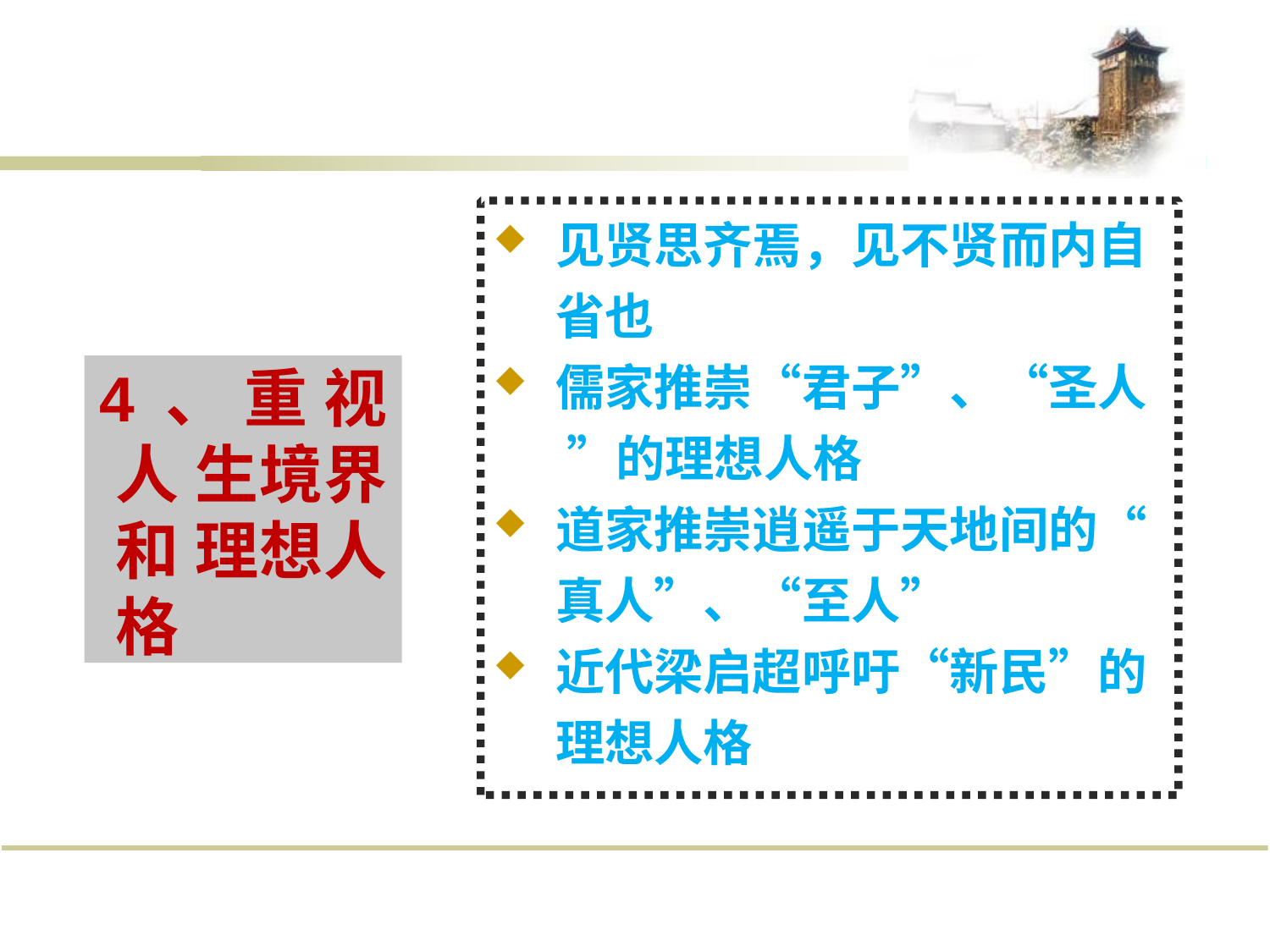

见贤思齐焉，见不贤而内自 省也
儒家推崇“君子”、“圣人  ”的理想人格
道家推崇逍遥于天地间的“ 真人”、“至人”
近代梁启超呼吁“新民”的 理想人格
4、重视人 生境界和 理想人格